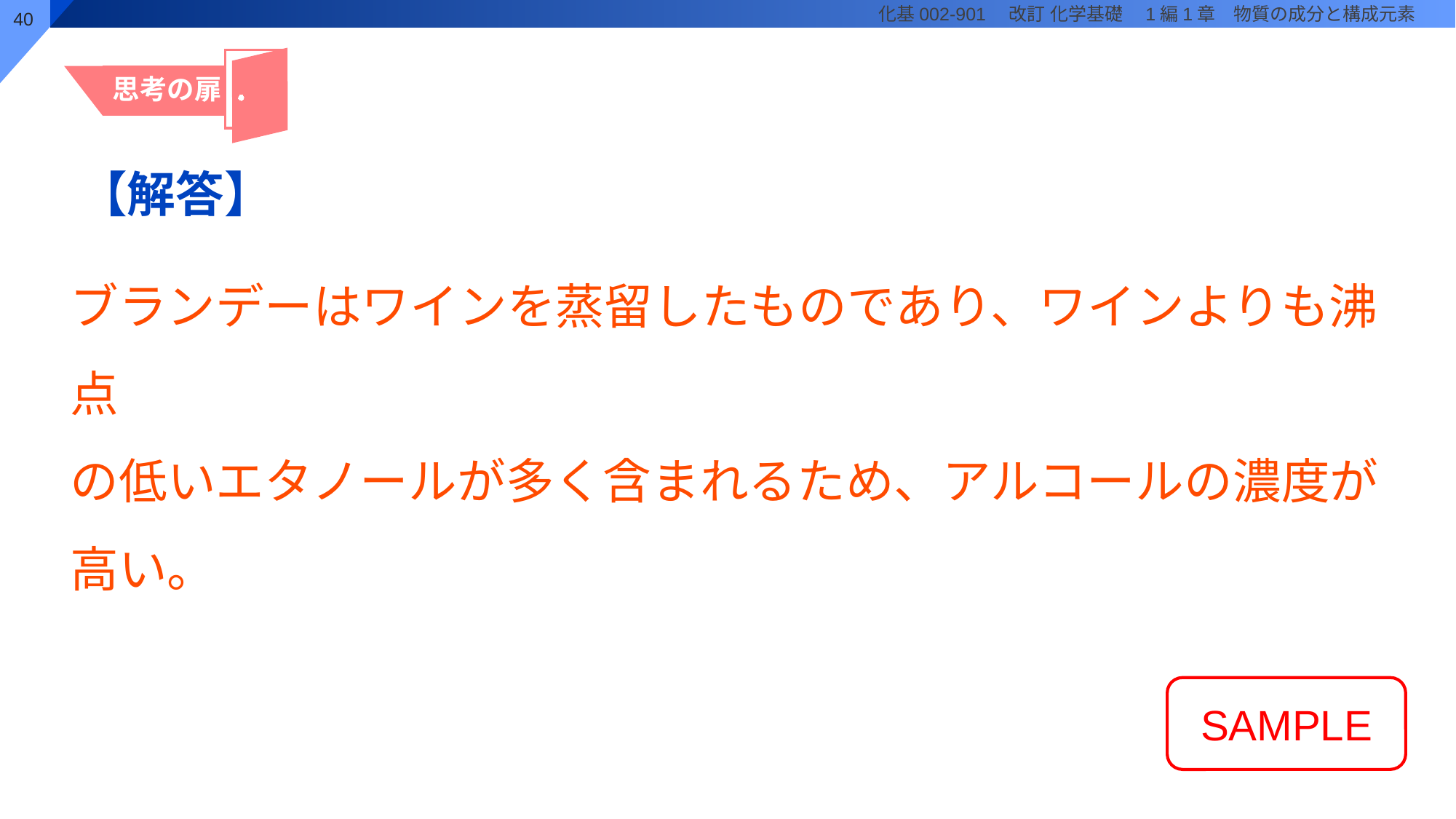

【解答】
ブランデーはワインを蒸留したものであり、ワインよりも沸点
の低いエタノールが多く含まれるため、アルコールの濃度が高い。
SAMPLE